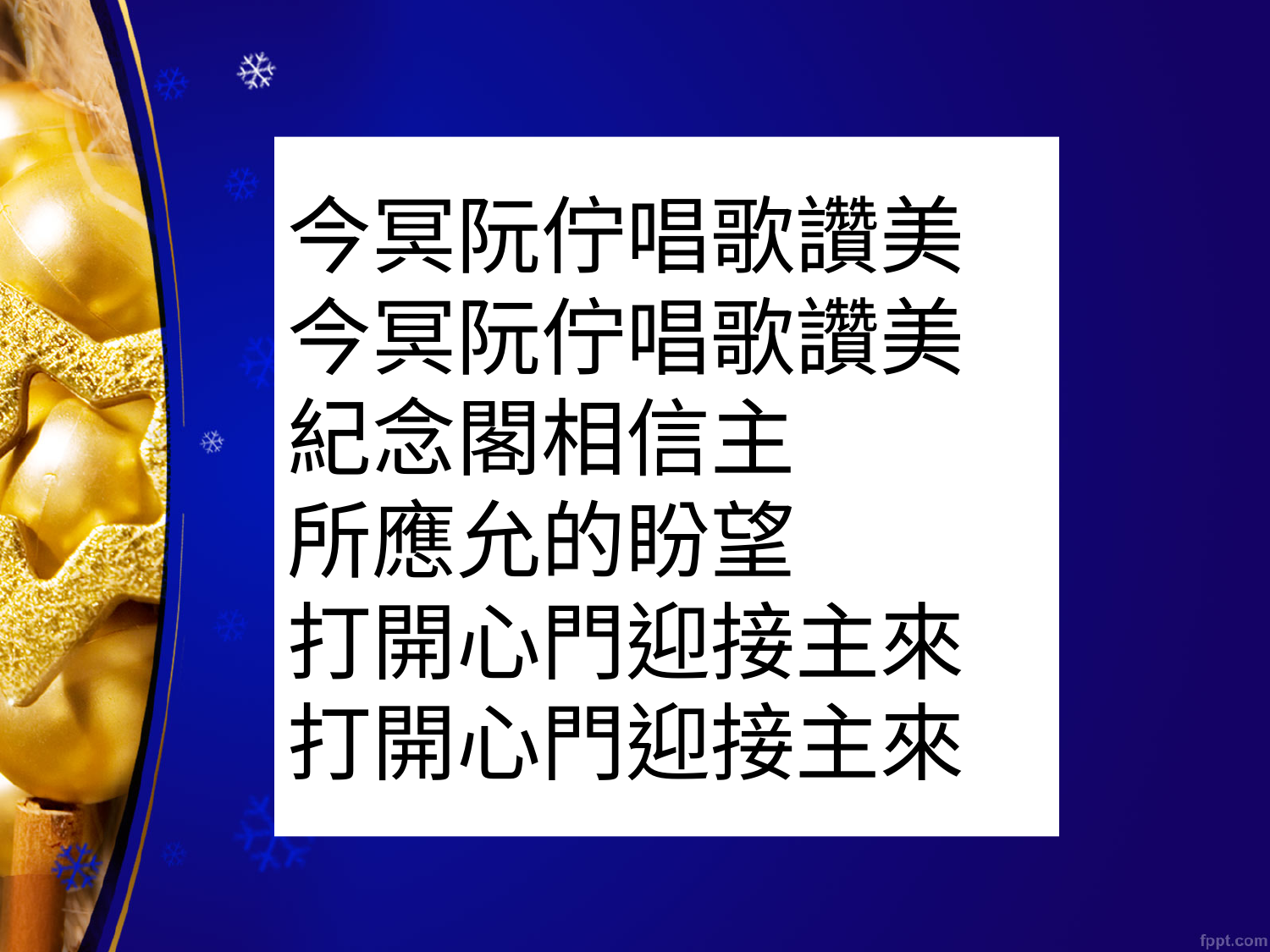

# 今冥阮佇唱歌讚美 今冥阮佇唱歌讚美 紀念閣相信主 所應允的盼望 打開心門迎接主來 打開心門迎接主來